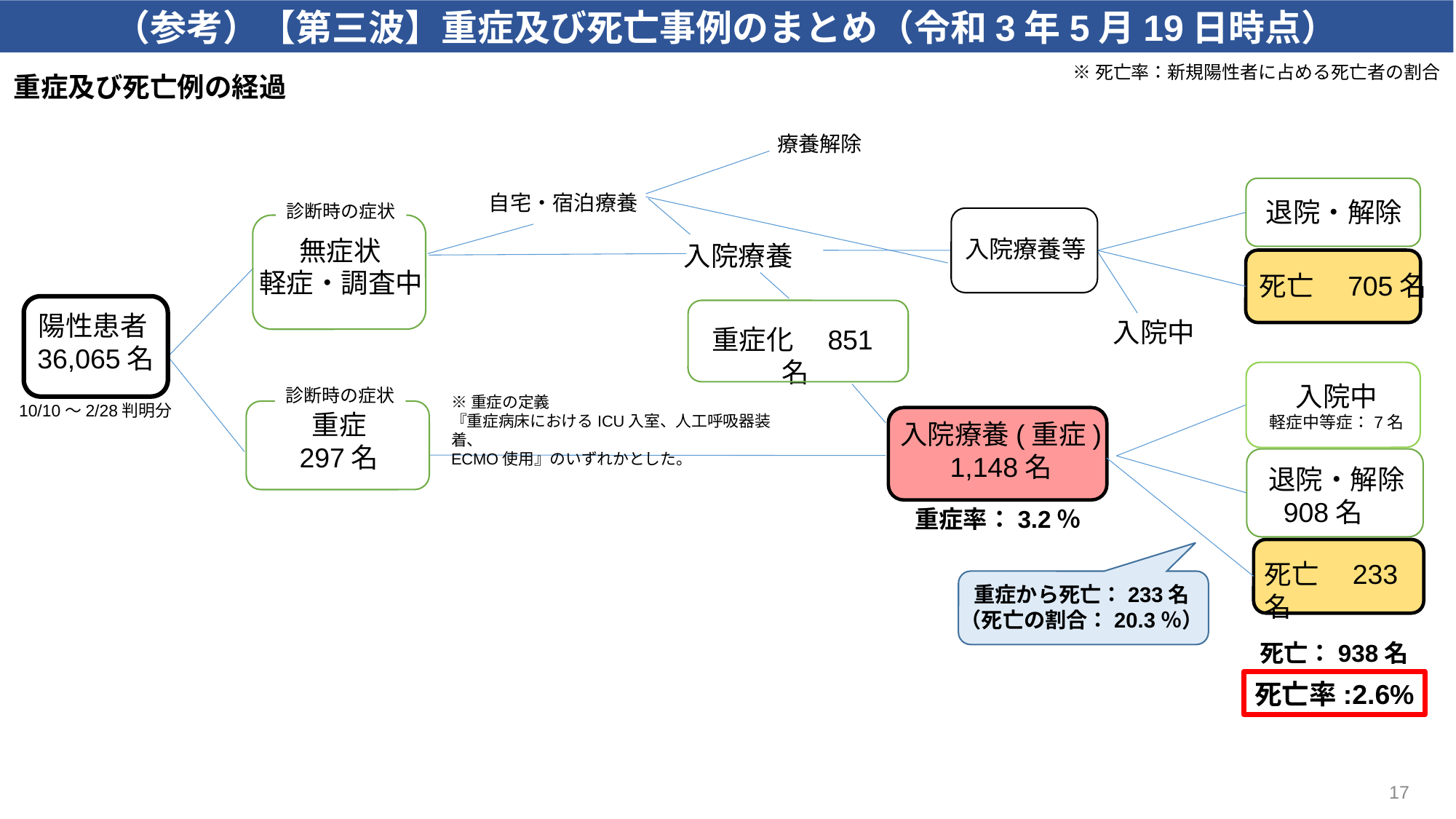

（参考）【第三波】重症及び死亡事例のまとめ（令和3年5月19日時点）
※死亡率：新規陽性者に占める死亡者の割合
重症及び死亡例の経過
療養解除

自宅・宿泊療養
退院・解除
診断時の症状

無症状
入院療養等
入院療養

軽症・調査中
死亡　705名

陽性患者36,065名

入院中
重症化　851名

入院中
軽症中等症：7名
診断時の症状
※重症の定義
『重症病床におけるICU入室、人工呼吸器装着、
ECMO使用』のいずれかとした。
10/10～2/28判明分

重症
297名

入院療養(重症)
1,148名

退院・解除
908名
重症率：3.2％

死亡　233名

重症から死亡：233名
（死亡の割合：20.3％）
死亡：938名
死亡率:2.6%
17